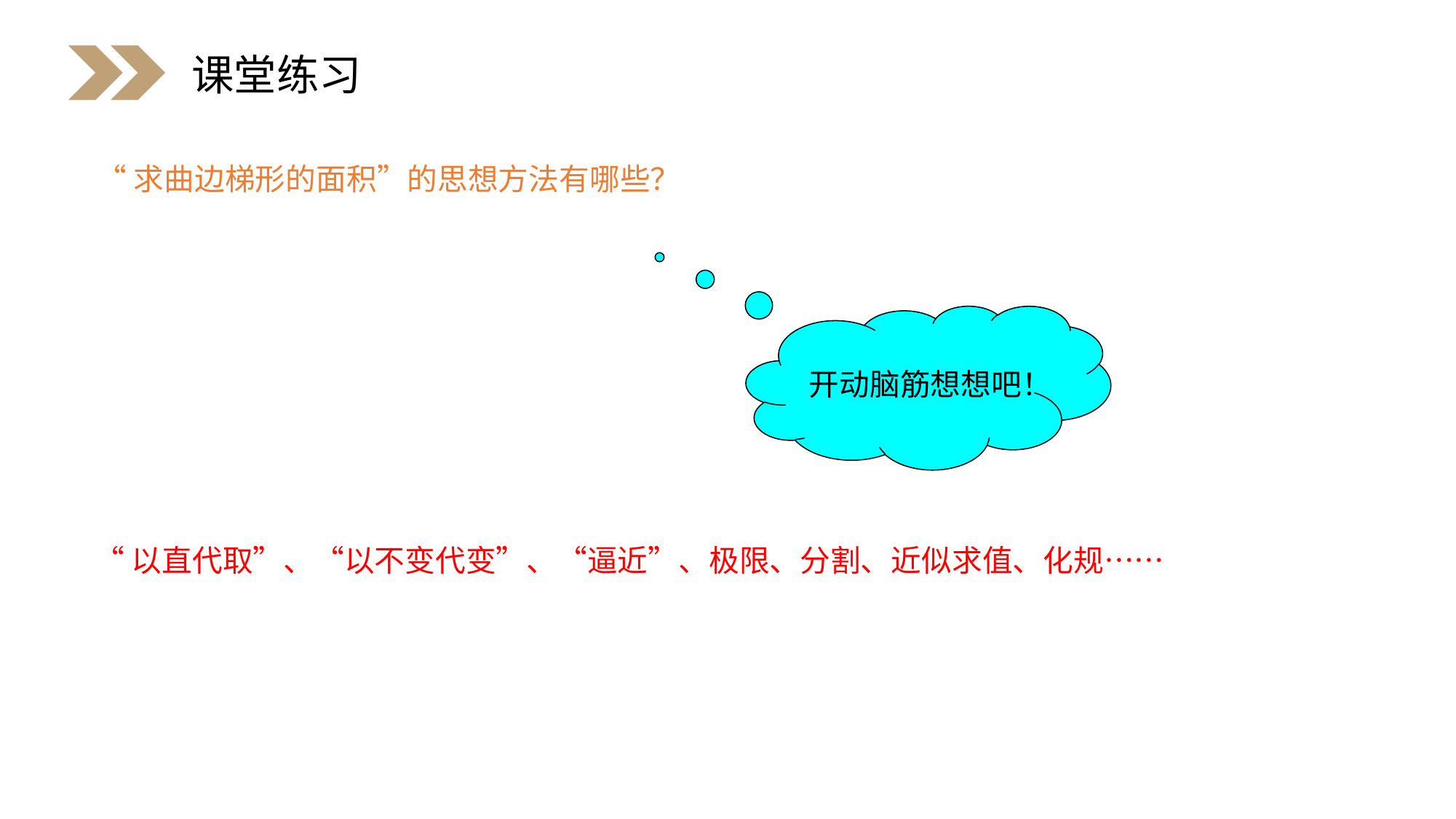

课堂练习
 “求曲边梯形的面积”的思想方法有哪些？
开动脑筋想想吧！
       “以直代取”、“以不变代变”、“逼近”、极限、分割、近似求值、化规……